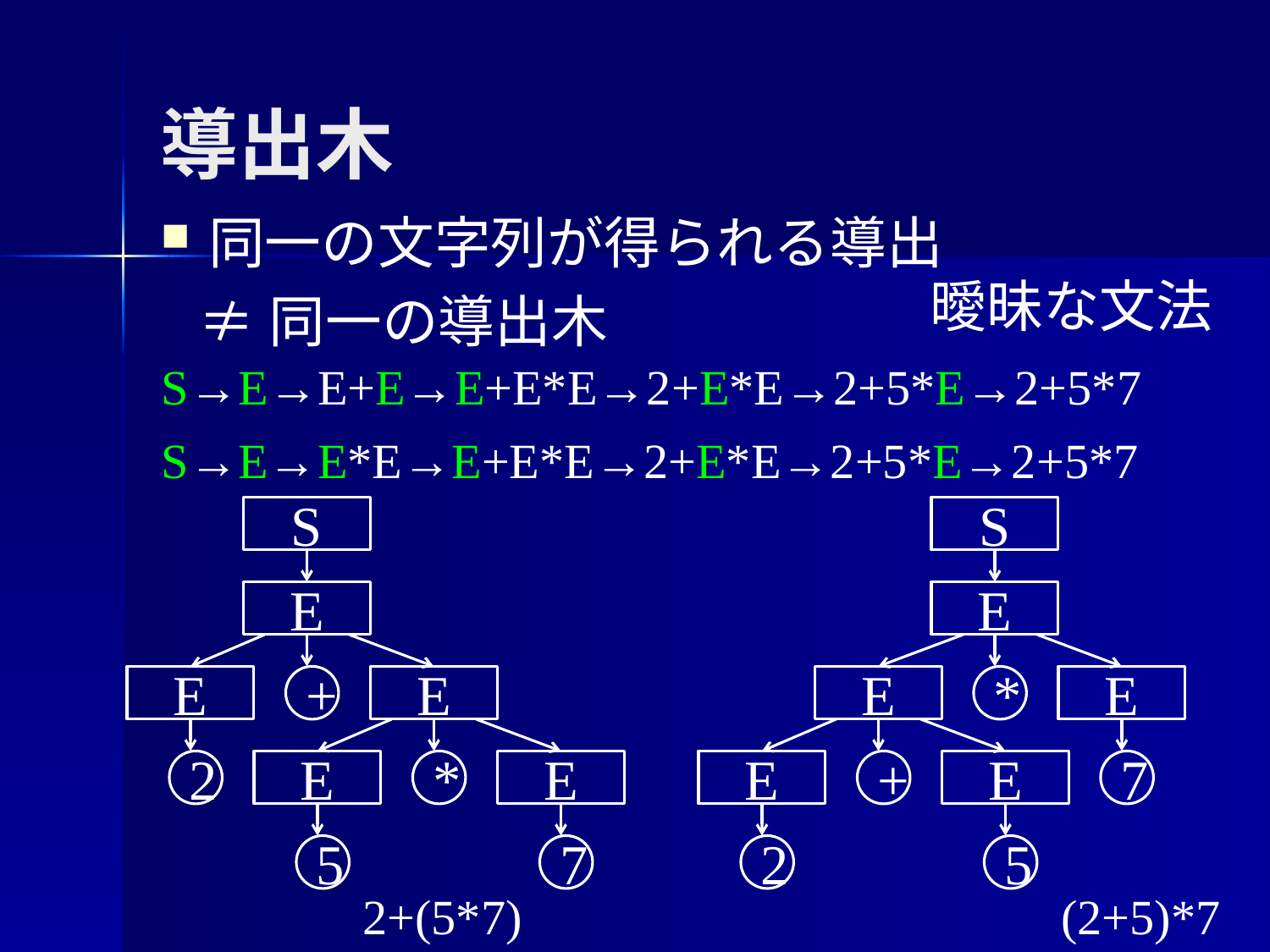

# 導出木
同一の文字列が得られる導出
   ≠同一の導出木
曖昧な文法
S→E→E+E→E+E*E→2+E*E→2+5*E→2+5*7
S→E→E*E→E+E*E→2+E*E→2+5*E→2+5*7
S
S
E
E
E
+
E
E
*
E
2
E
*
E
E
+
E
7
5
7
2
5
2+(5*7)
(2+5)*7